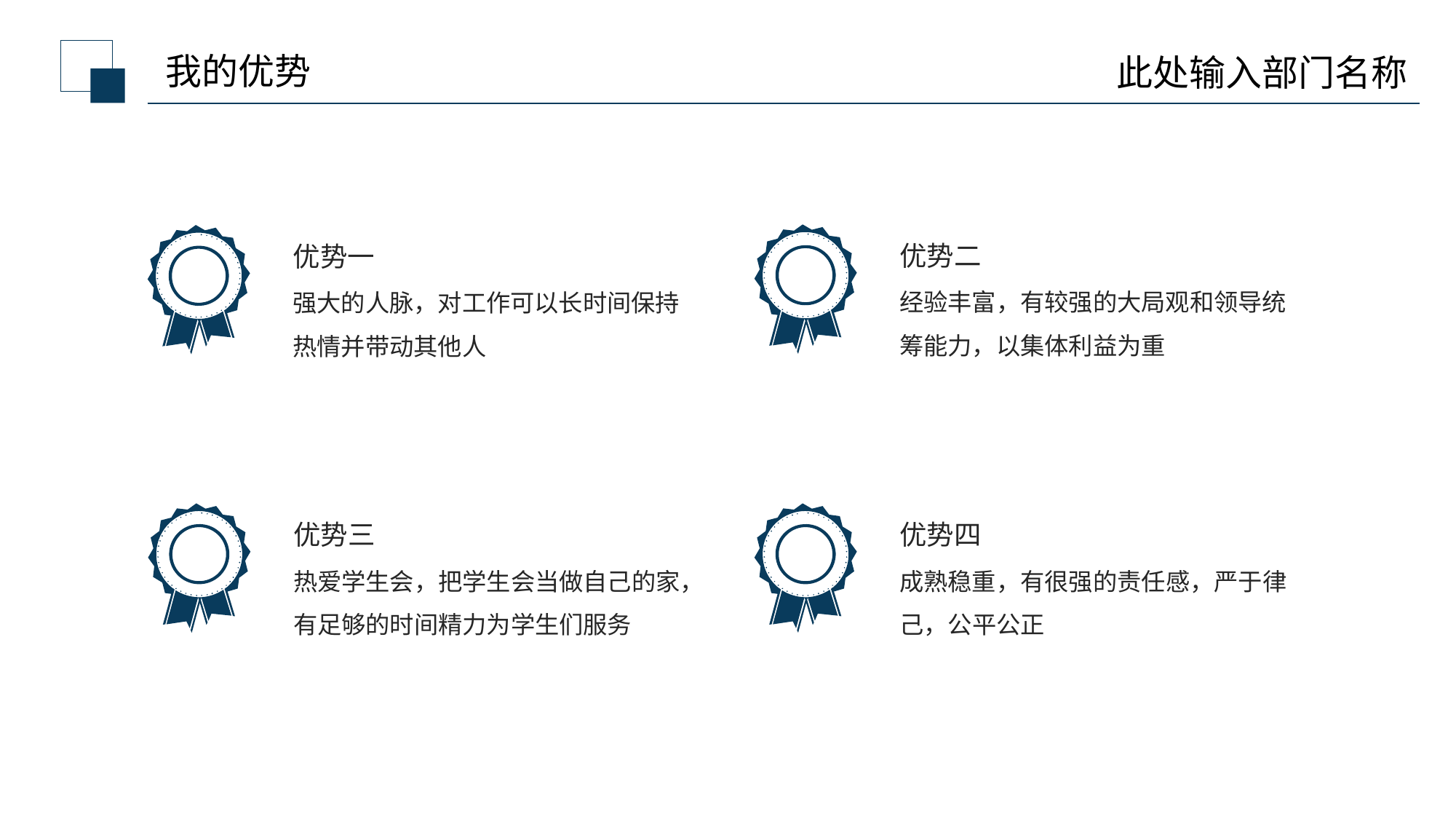

我的优势
此处输入部门名称

优势二
经验丰富，有较强的大局观和领导统筹能力，以集体利益为重
优势一
强大的人脉，对工作可以长时间保持热情并带动其他人

优势三
热爱学生会，把学生会当做自己的家，有足够的时间精力为学生们服务
优势四
成熟稳重，有很强的责任感，严于律己，公平公正